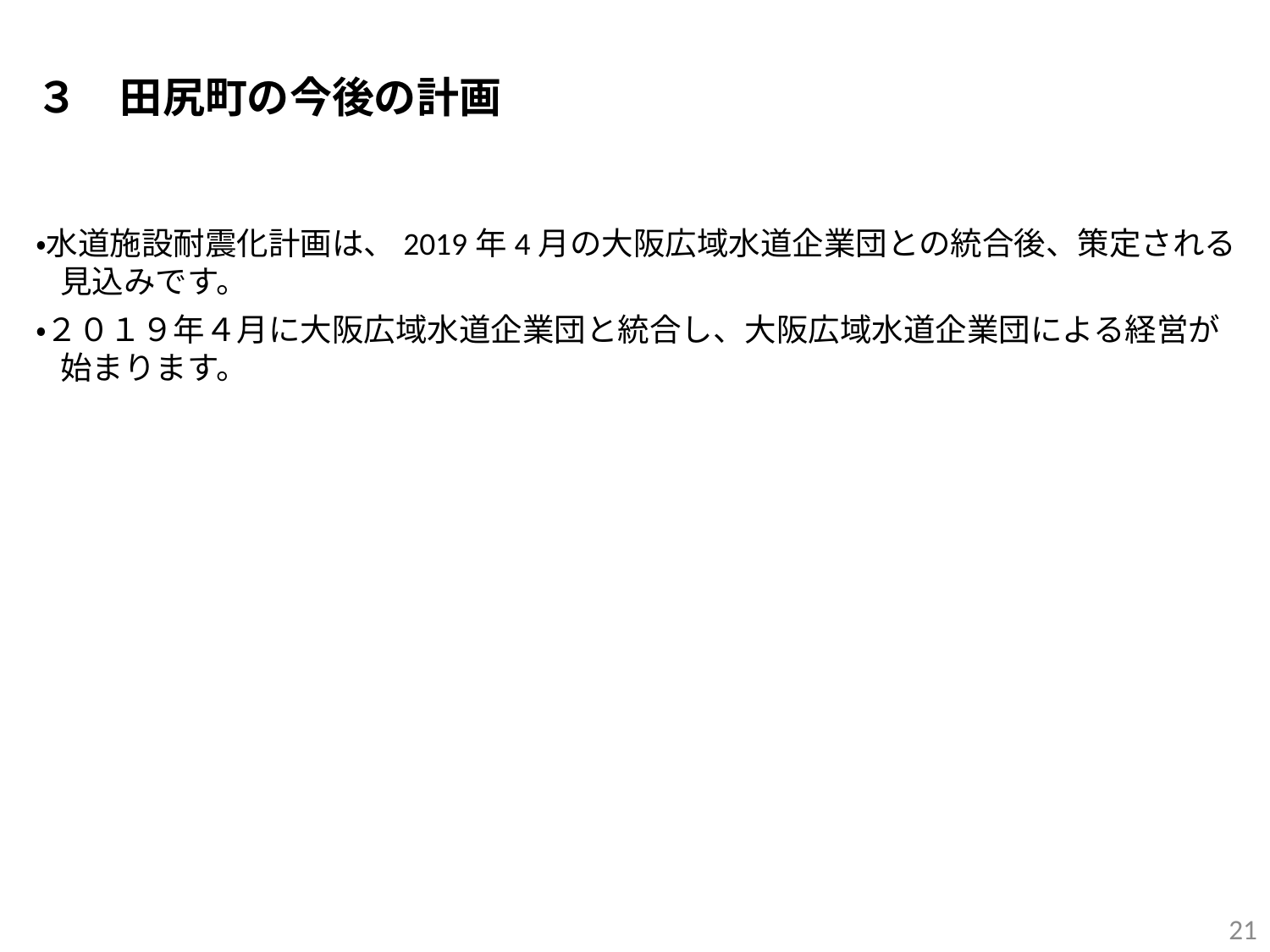

３　田尻町の今後の計画

・水道施設耐震化計画は、2019年4月の大阪広域水道企業団との統合後、策定される見込みです。
・２０１９年４月に大阪広域水道企業団と統合し、大阪広域水道企業団による経営が始まります。

21